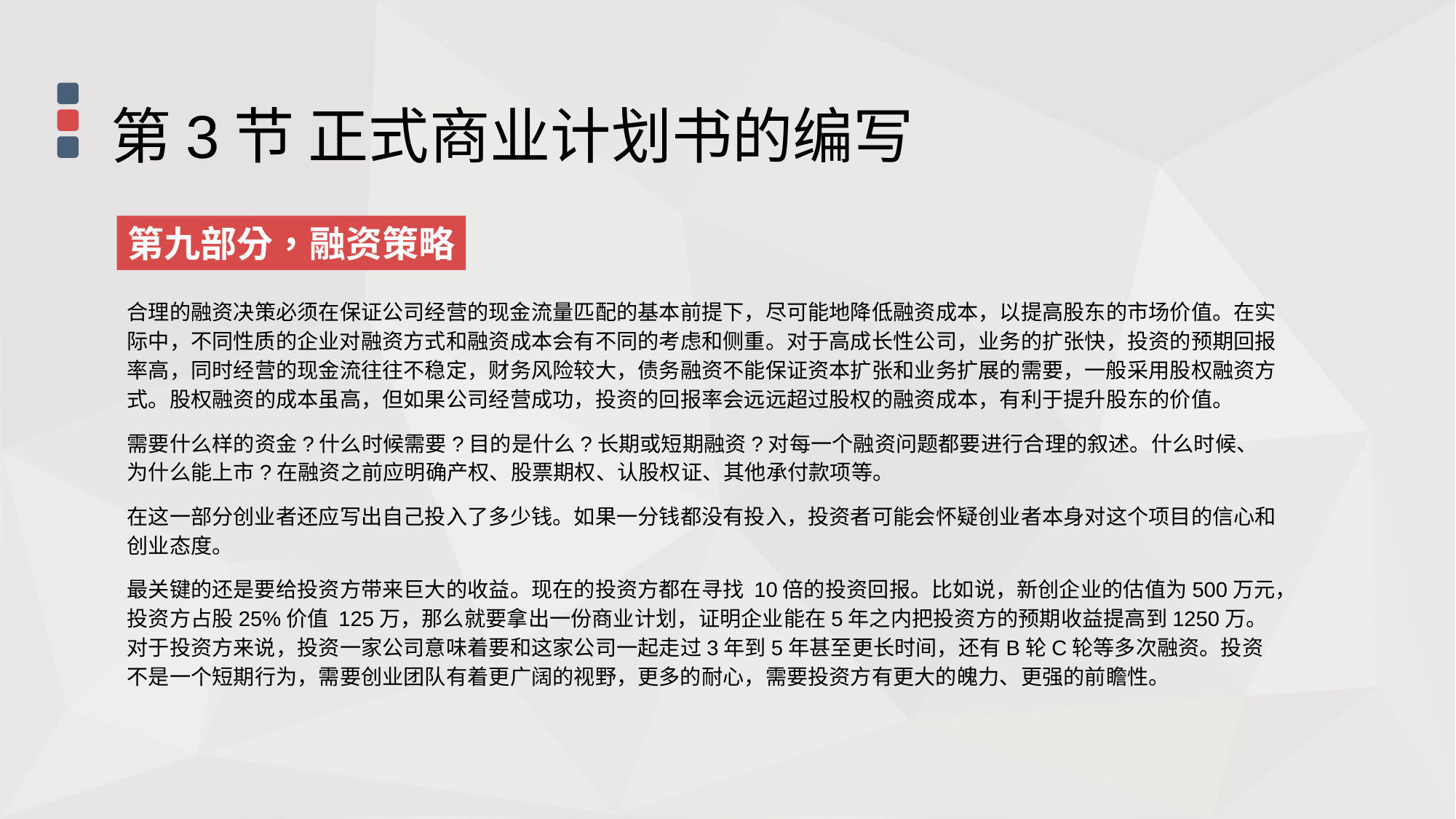

第3节 正式商业计划书的编写
第九部分，融资策略
合理的融资决策必须在保证公司经营的现金流量匹配的基本前提下，尽可能地降低融资成本，以提高股东的市场价值。在实际中，不同性质的企业对融资方式和融资成本会有不同的考虑和侧重。对于高成长性公司，业务的扩张快，投资的预期回报率高，同时经营的现金流往往不稳定，财务风险较大，债务融资不能保证资本扩张和业务扩展的需要，一般采用股权融资方式。股权融资的成本虽高，但如果公司经营成功，投资的回报率会远远超过股权的融资成本，有利于提升股东的价值。
需要什么样的资金?什么时候需要?目的是什么?长期或短期融资?对每一个融资问题都要进行合理的叙述。什么时候、为什么能上市?在融资之前应明确产权、股票期权、认股权证、其他承付款项等。
在这一部分创业者还应写出自己投入了多少钱。如果一分钱都没有投入，投资者可能会怀疑创业者本身对这个项目的信心和创业态度。
最关键的还是要给投资方带来巨大的收益。现在的投资方都在寻找 10倍的投资回报。比如说，新创企业的估值为500万元，投资方占股25%价值 125万，那么就要拿出一份商业计划，证明企业能在5年之内把投资方的预期收益提高到1250万。对于投资方来说，投资一家公司意味着要和这家公司一起走过3年到5年甚至更长时间，还有B轮C轮等多次融资。投资不是一个短期行为，需要创业团队有着更广阔的视野，更多的耐心，需要投资方有更大的魄力、更强的前瞻性。